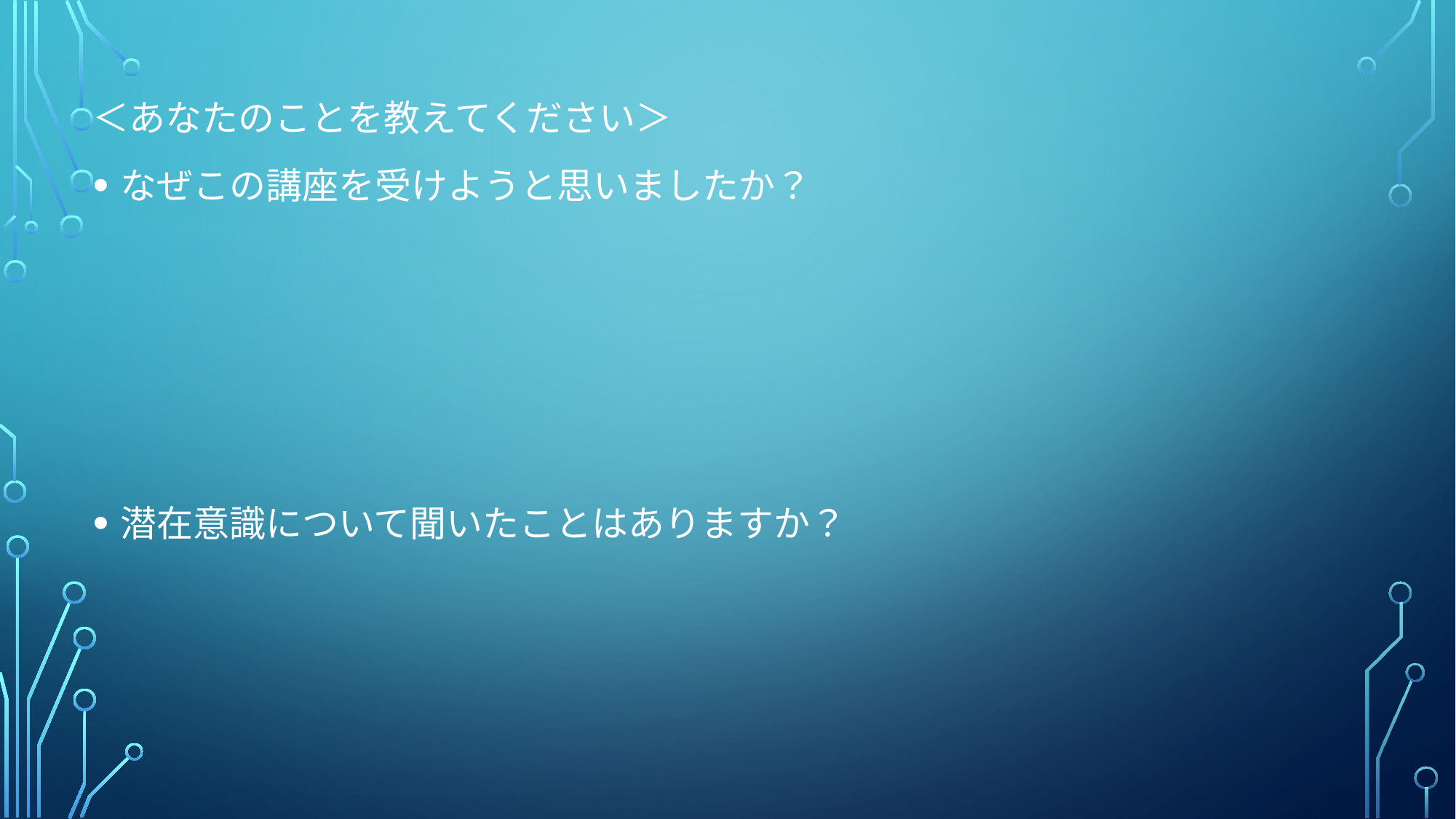

＜あなたのことを教えてください＞
なぜこの講座を受けようと思いましたか？

潜在意識について聞いたことはありますか？